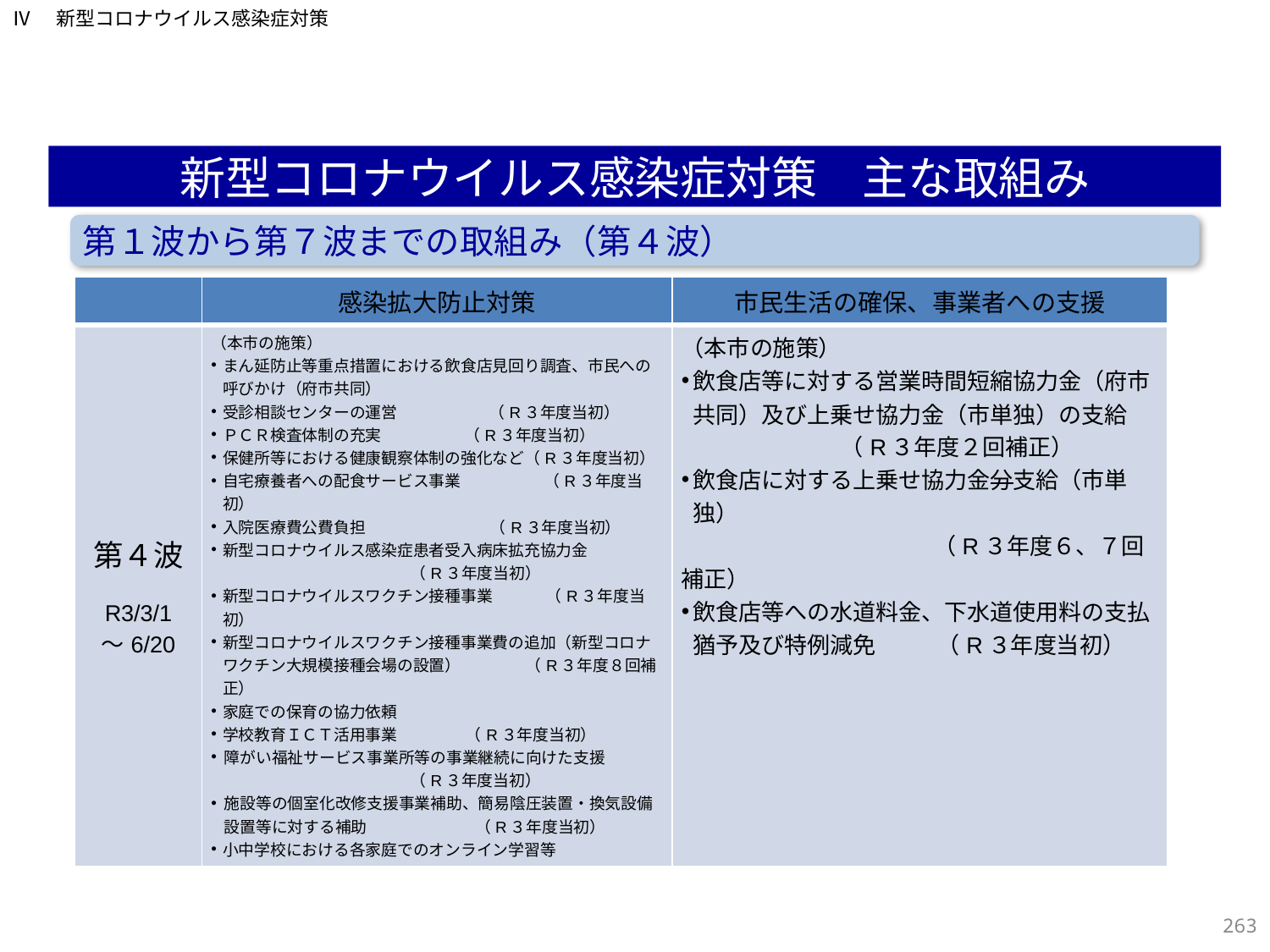

Ⅳ　新型コロナウイルス感染症対策
新型コロナウイルス感染症対策　主な取組み
第１波から第７波までの取組み（第４波）
|  | 感染拡大防止対策 | 市民生活の確保、事業者への支援 |
| --- | --- | --- |
| 第４波 R3/3/1 ～6/20 | （本市の施策） まん延防止等重点措置における飲食店見回り調査、市民への呼びかけ（府市共同） 受診相談センターの運営　 （R３年度当初） ＰＣＲ検査体制の充実 （R３年度当初） 保健所等における健康観察体制の強化など（R３年度当初） 自宅療養者への配食サービス事業 　　　　　（R３年度当初） 入院医療費公費負担　　　　 （R３年度当初） 新型コロナウイルス感染症患者受入病床拡充協力金 　 （R３年度当初） 新型コロナウイルスワクチン接種事業 　 　（R３年度当初） 新型コロナウイルスワクチン接種事業費の追加（新型コロナワクチン大規模接種会場の設置） （R３年度８回補正） 家庭での保育の協力依頼 学校教育ＩＣＴ活用事業 （R３年度当初） 障がい福祉サービス事業所等の事業継続に向けた支援 （R３年度当初） 施設等の個室化改修支援事業補助、簡易陰圧装置・換気設備設置等に対する補助 （R３年度当初） 小中学校における各家庭でのオンライン学習等 | （本市の施策） 飲食店等に対する営業時間短縮協力金（府市共同）及び上乗せ協力金（市単独）の支給 （R３年度２回補正） 飲食店に対する上乗せ協力金分支給（市単独） 　　　　　 　　　　　　　　　　　（R３年度６、７回補正）　 飲食店等への水道料金、下水道使用料の支払猶予及び特例減免 （R３年度当初） |
263